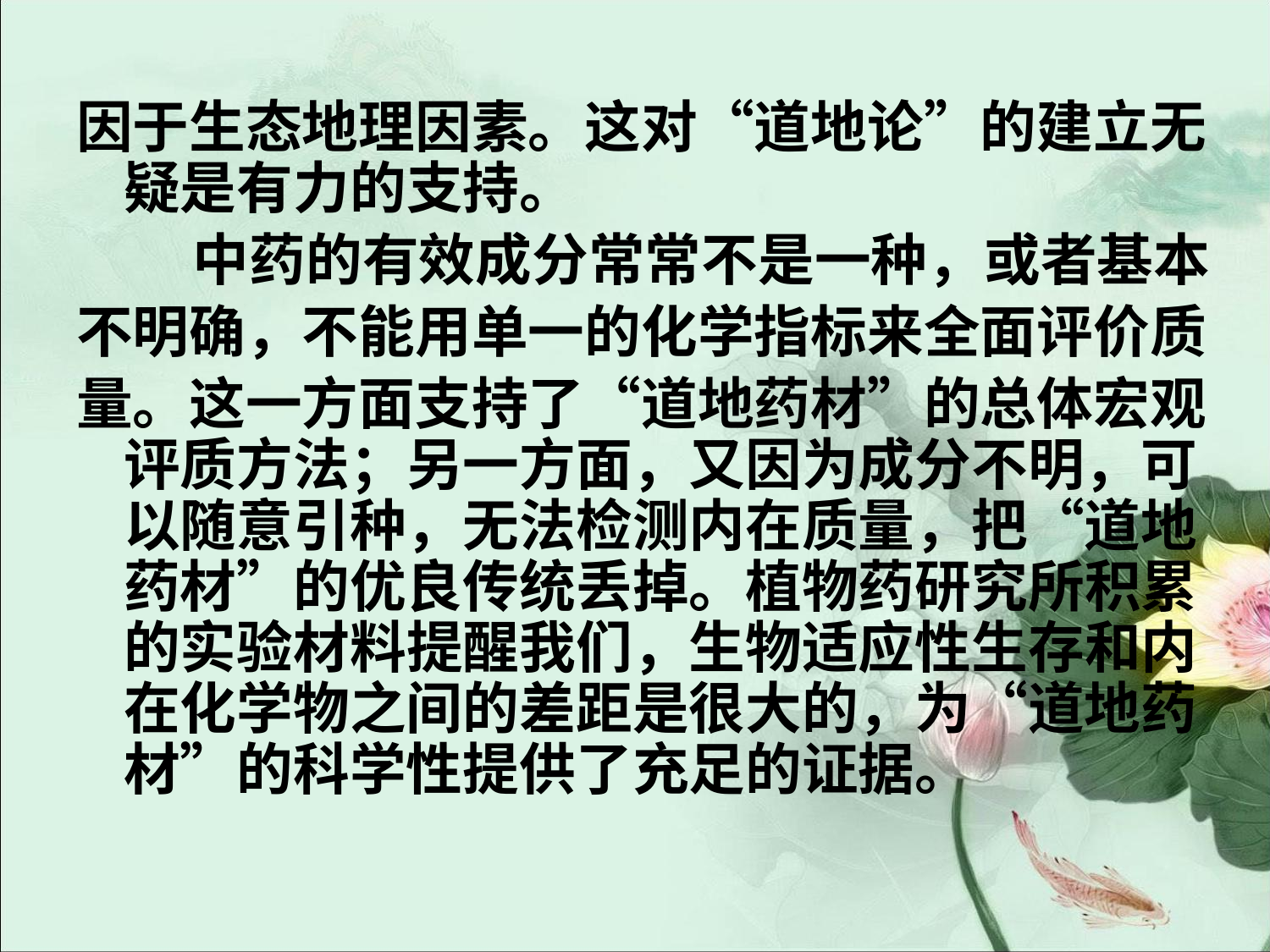

#
因于生态地理因素。这对“道地论”的建立无疑是有力的支持。
        中药的有效成分常常不是一种，或者基本
不明确，不能用单一的化学指标来全面评价质
量。这一方面支持了“道地药材”的总体宏观评质方法；另一方面，又因为成分不明，可以随意引种，无法检测内在质量，把“道地药材”的优良传统丢掉。植物药研究所积累的实验材料提醒我们，生物适应性生存和内在化学物之间的差距是很大的，为“道地药材”的科学性提供了充足的证据。